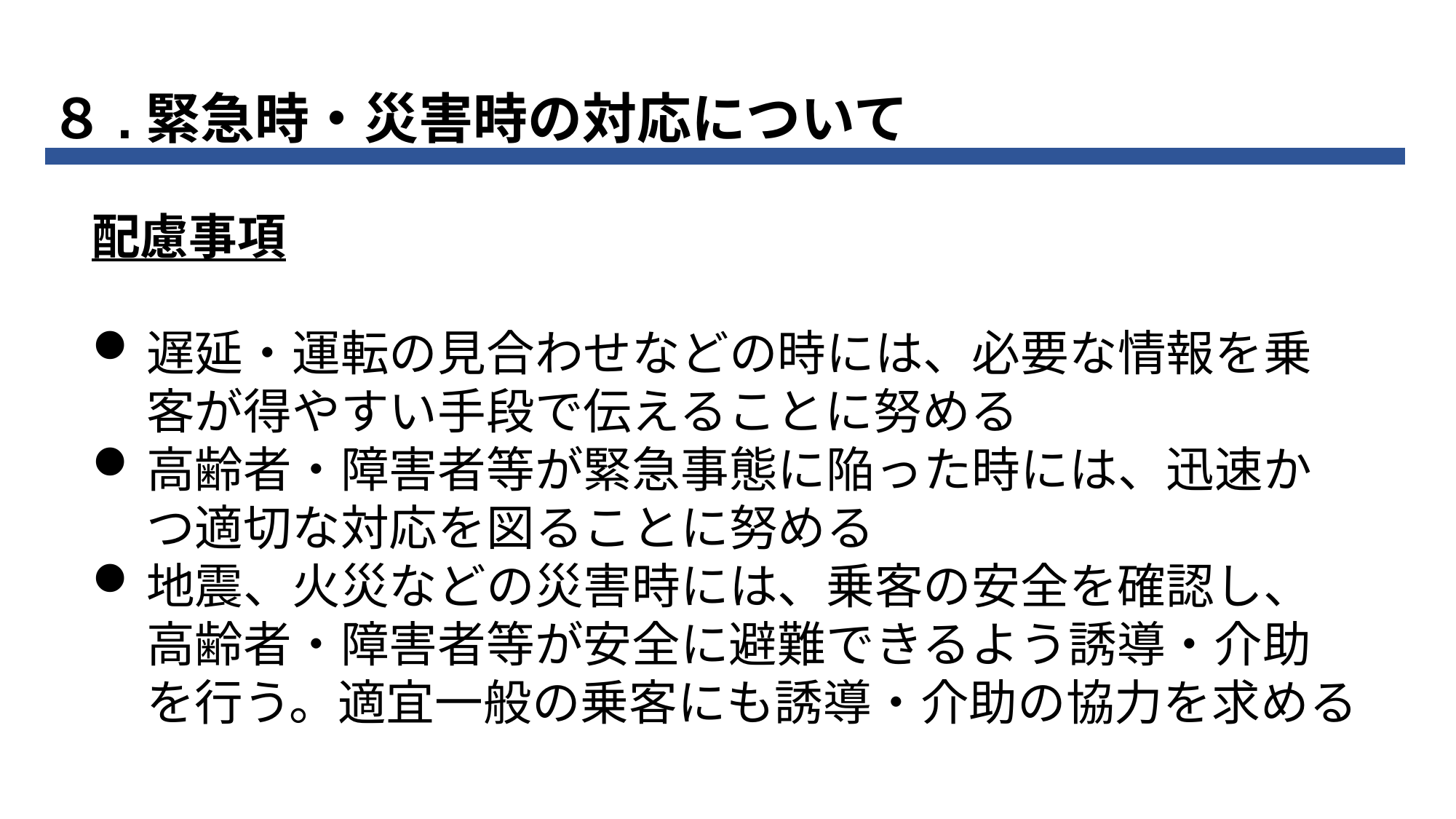

８.緊急時・災害時の対応について

配慮事項

遅延・運転の見合わせなどの時には、必要な情報を乗客が得やすい手段で伝えることに努める
高齢者・障害者等が緊急事態に陥った時には、迅速かつ適切な対応を図ることに努める
地震、火災などの災害時には、乗客の安全を確認し、高齢者・障害者等が安全に避難できるよう誘導・介助を行う。適宜一般の乗客にも誘導・介助の協力を求める